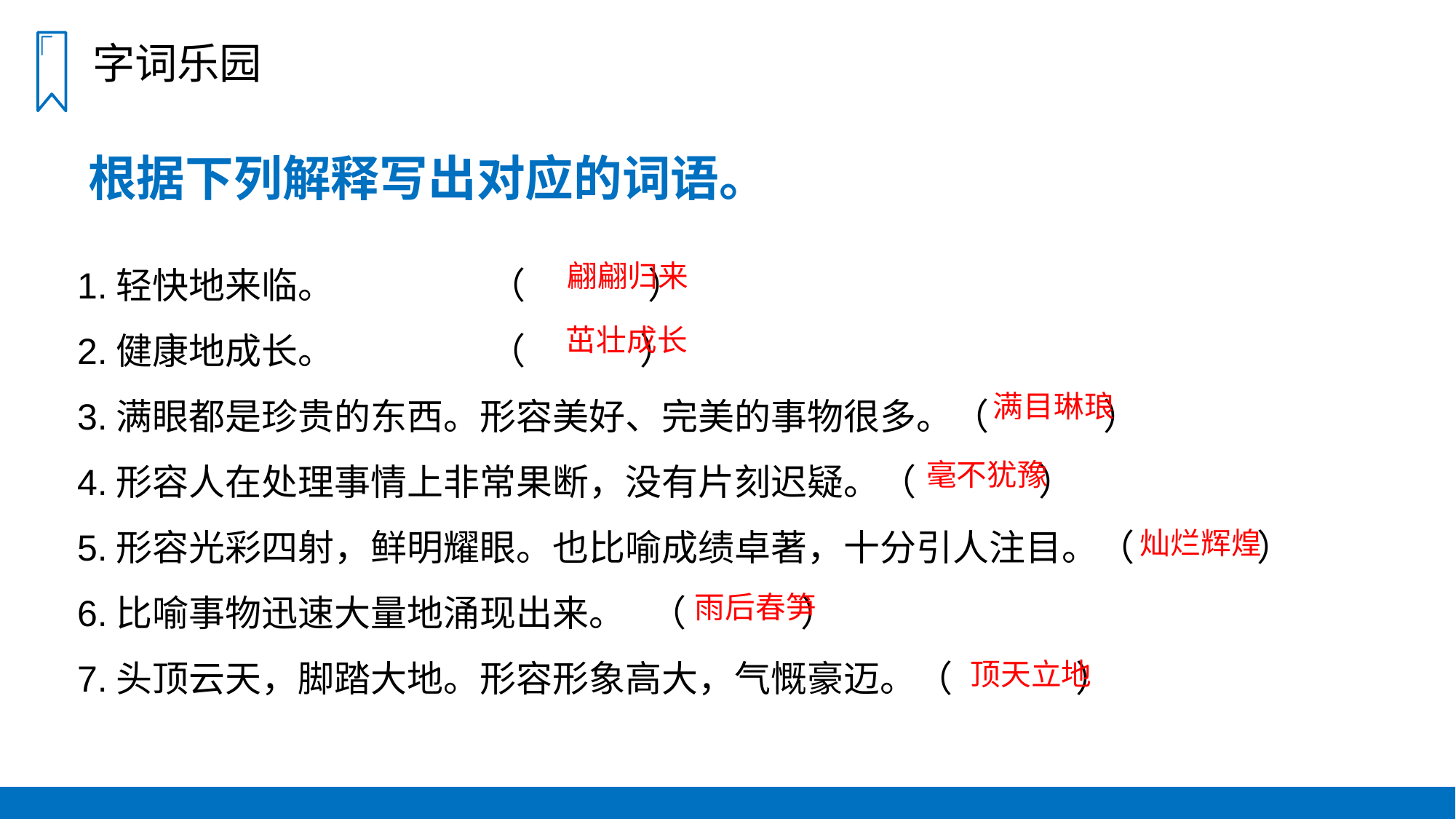

字词乐园
根据下列解释写出对应的词语。
1.轻快地来临。                   （               ）
2.健康地成长。                   （              ）
3.满眼都是珍贵的东西。形容美好、完美的事物很多。（              ）
4.形容人在处理事情上非常果断，没有片刻迟疑。（               ）
5.形容光彩四射，鲜明耀眼。也比喻成绩卓著，十分引人注目。（               ）
6.比喻事物迅速大量地涌现出来。   （              ）
7.头顶云天，脚踏大地。形容形象高大，气慨豪迈。（               ）
翩翩归来
茁壮成长
满目琳琅
毫不犹豫
灿烂辉煌
雨后春笋
顶天立地